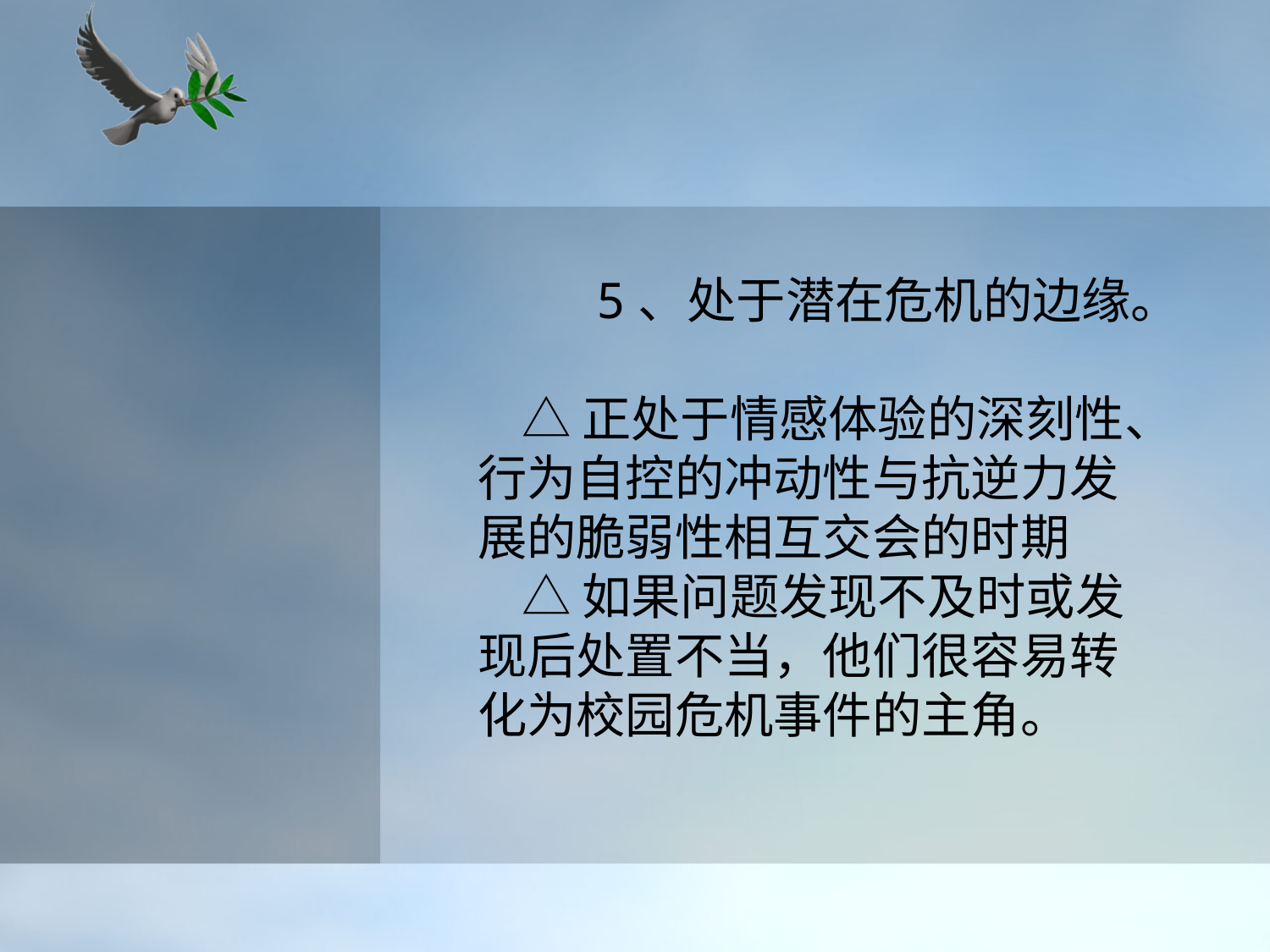

# 5、处于潜在危机的边缘。 △ 正处于情感体验的深刻性、行为自控的冲动性与抗逆力发展的脆弱性相互交会的时期 △ 如果问题发现不及时或发现后处置不当，他们很容易转化为校园危机事件的主角。